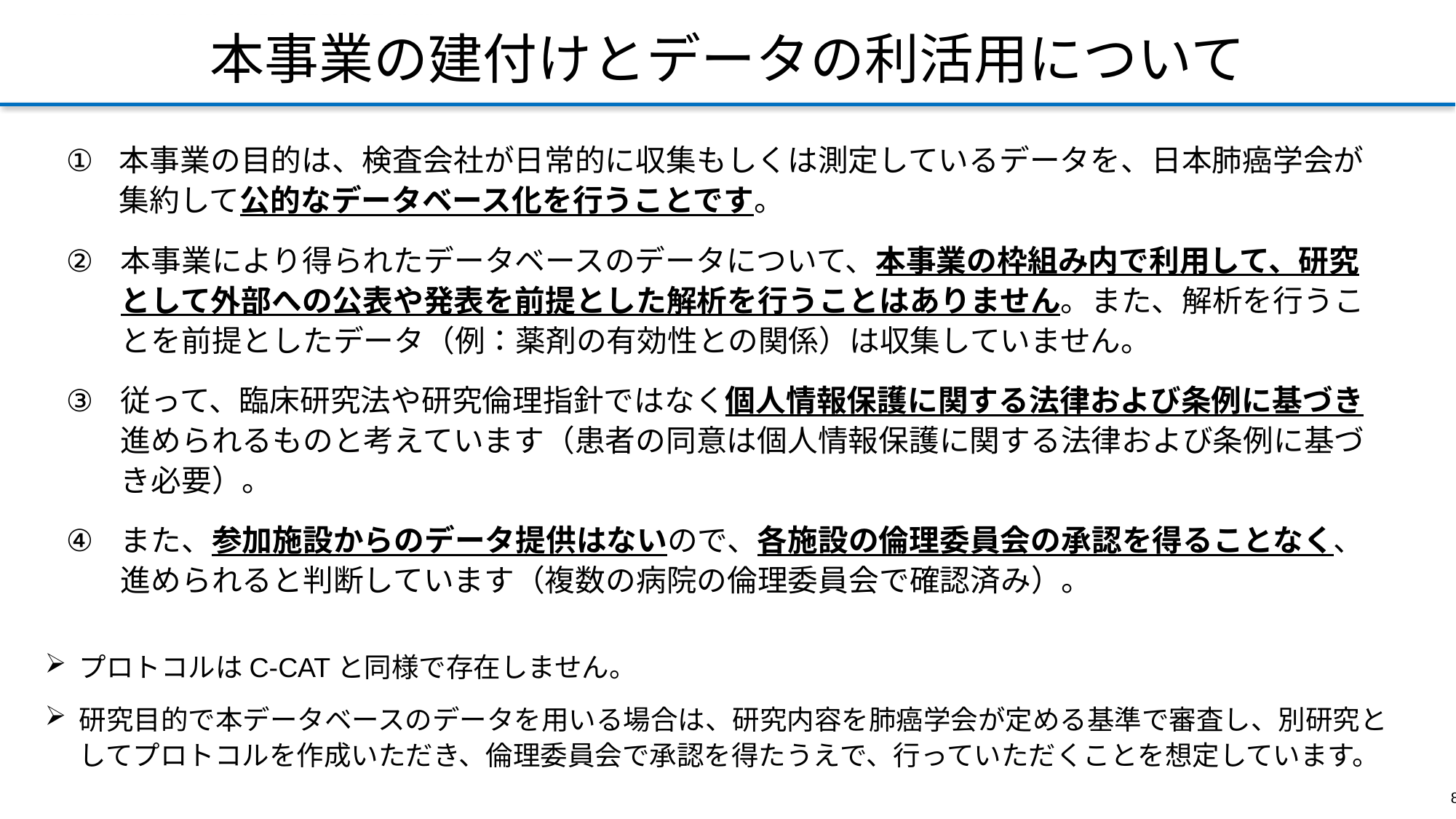

本事業の建付けとデータの利活用について
本事業の目的は、検査会社が日常的に収集もしくは測定しているデータを、日本肺癌学会が集約して公的なデータベース化を行うことです。

本事業により得られたデータベースのデータについて、本事業の枠組み内で利用して、研究として外部への公表や発表を前提とした解析を行うことはありません。また、解析を行うことを前提としたデータ（例：薬剤の有効性との関係）は収集していません。

従って、臨床研究法や研究倫理指針ではなく個人情報保護に関する法律および条例に基づき進められるものと考えています（患者の同意は個人情報保護に関する法律および条例に基づき必要）。

また、参加施設からのデータ提供はないので、各施設の倫理委員会の承認を得ることなく、進められると判断しています（複数の病院の倫理委員会で確認済み）。
プロトコルはC-CATと同様で存在しません。

研究目的で本データベースのデータを用いる場合は、研究内容を肺癌学会が定める基準で審査し、別研究としてプロトコルを作成いただき、倫理委員会で承認を得たうえで、行っていただくことを想定しています。